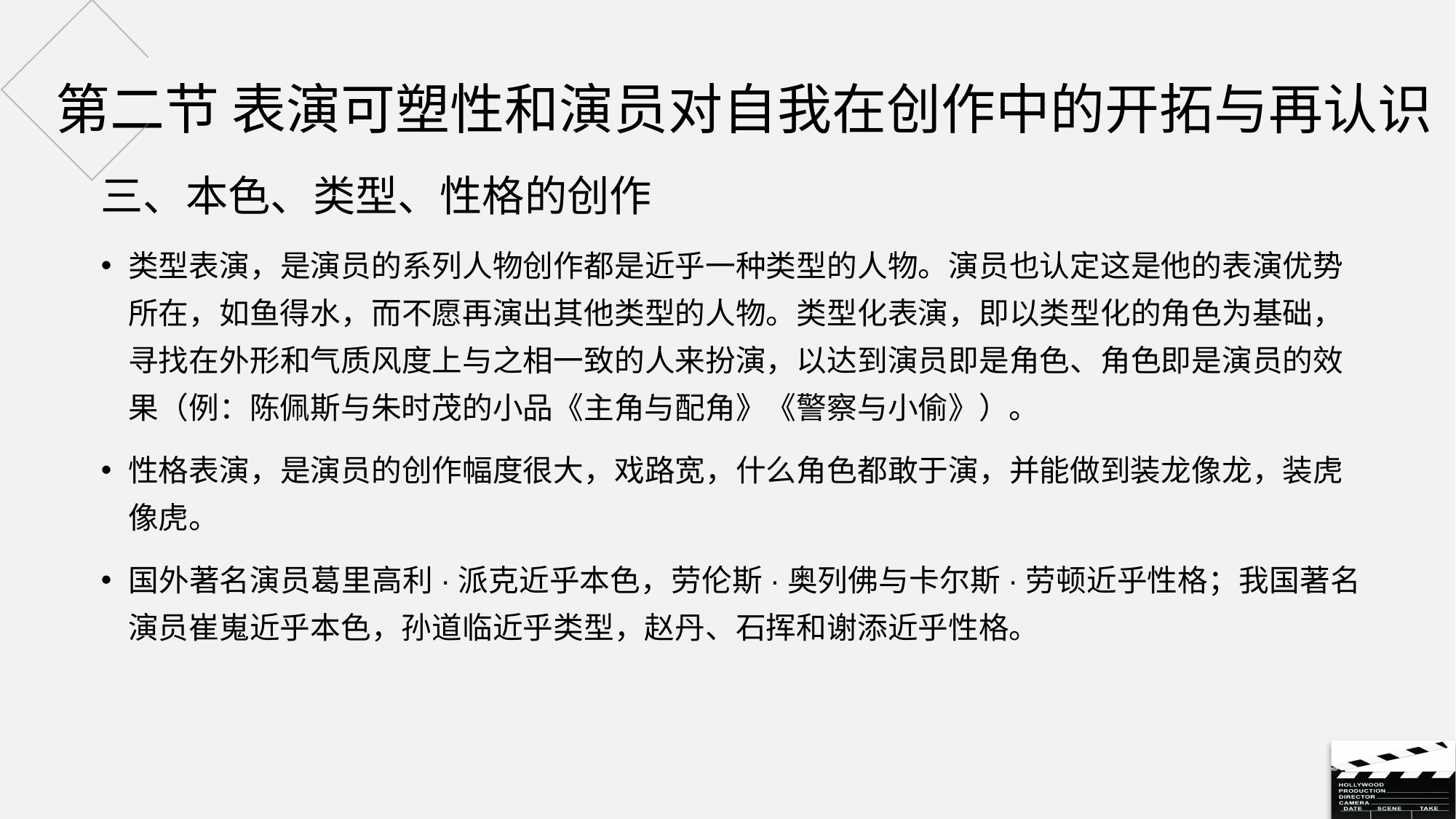

# 第二节 表演可塑性和演员对自我在创作中的开拓与再认识
三、本色、类型、性格的创作
类型表演，是演员的系列人物创作都是近乎一种类型的人物。演员也认定这是他的表演优势所在，如鱼得水，而不愿再演出其他类型的人物。类型化表演，即以类型化的角色为基础，寻找在外形和气质风度上与之相一致的人来扮演，以达到演员即是角色、角色即是演员的效果（例：陈佩斯与朱时茂的小品《主角与配角》《警察与小偷》）。
性格表演，是演员的创作幅度很大，戏路宽，什么角色都敢于演，并能做到装龙像龙，装虎像虎。
国外著名演员葛里高利·派克近乎本色，劳伦斯·奥列佛与卡尔斯·劳顿近乎性格；我国著名演员崔嵬近乎本色，孙道临近乎类型，赵丹、石挥和谢添近乎性格。